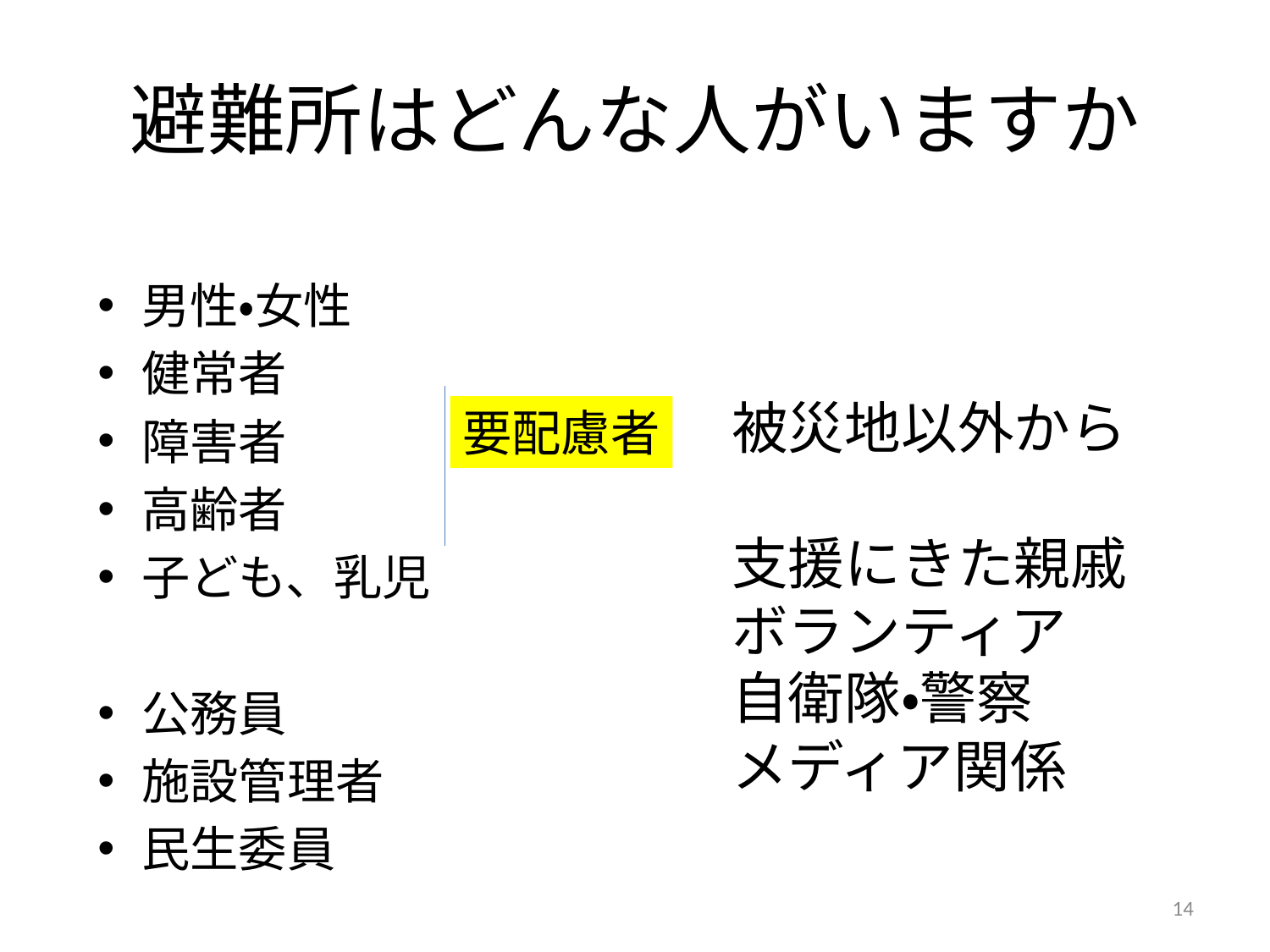

# 避難所はどんな人がいますか

男性・女性
健常者
障害者
高齢者
子ども、乳児

公務員
施設管理者
民生委員

被災地以外から

支援にきた親戚
ボランティア
自衛隊・警察
メディア関係

要配慮者
14